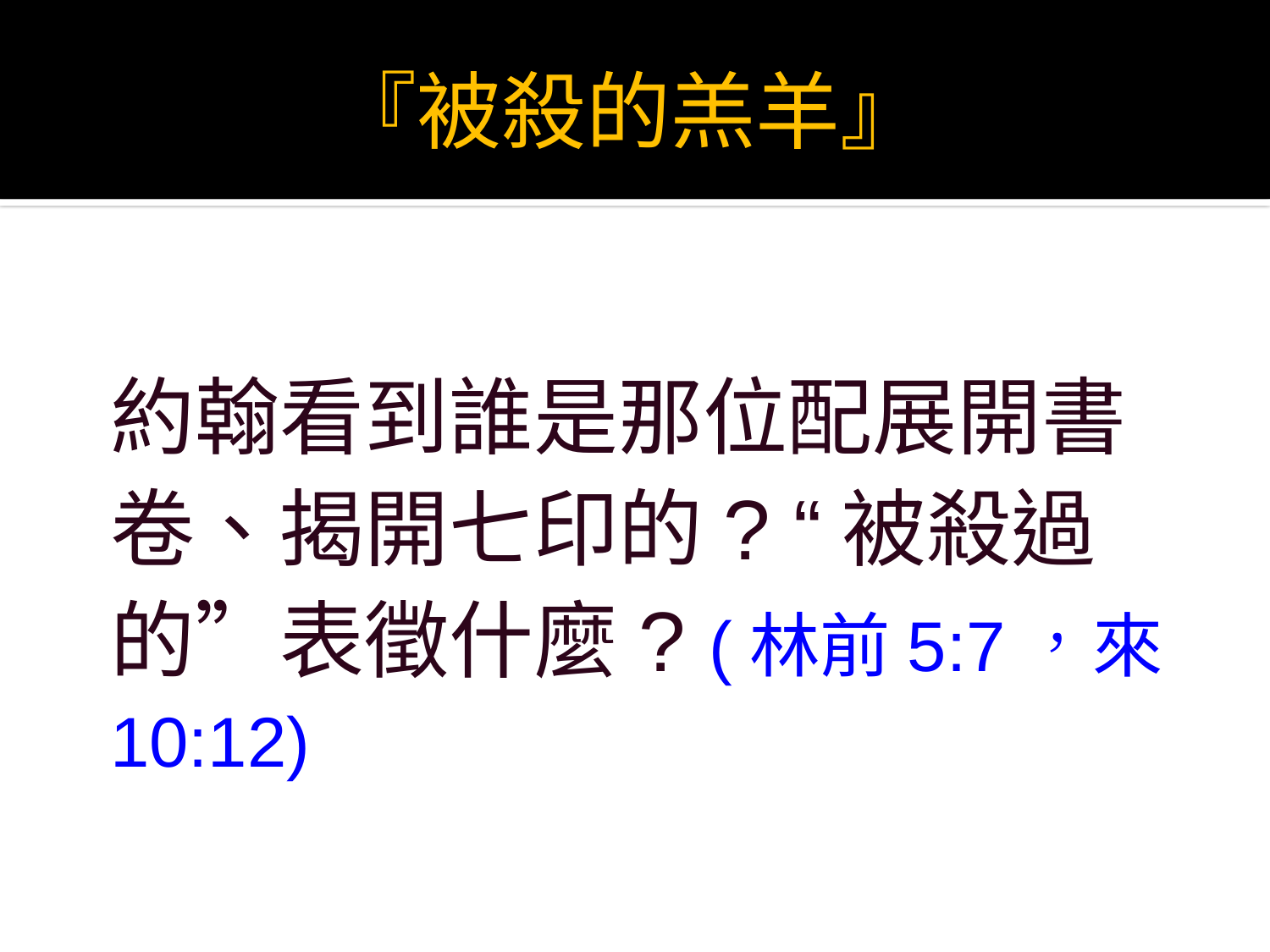

# 『被殺的羔羊』
約翰看到誰是那位配展開書卷、揭開七印的? “被殺過的”表徵什麼? (林前5:7，來10:12)